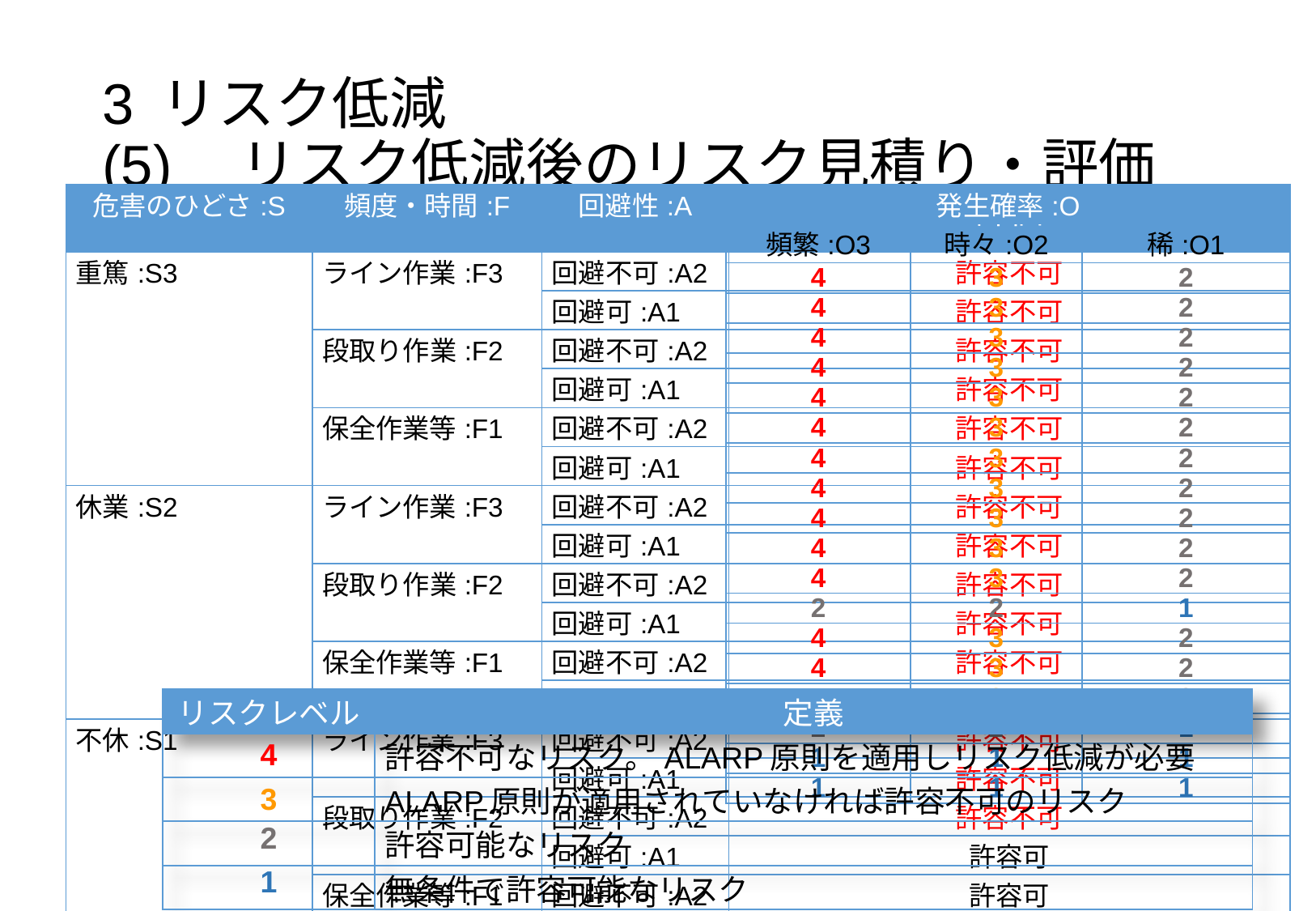

# 3 リスク低減 (5)　リスク低減後のリスク見積り・評価
| 危害のひどさ:S | 頻度・時間:F | 回避性:A | 評価 |
| --- | --- | --- | --- |
| 重篤:S3 | ライン作業:F3 | 回避不可:A2 | 許容不可 |
|  |  | 回避可:A1 | 許容不可 |
|  | 段取り作業:F2 | 回避不可:A2 | 許容不可 |
|  |  | 回避可:A1 | 許容不可 |
|  | 保全作業等:F1 | 回避不可:A2 | 許容不可 |
|  |  | 回避可:A1 | 許容不可 |
| 休業:S2 | ライン作業:F3 | 回避不可:A2 | 許容不可 |
|  |  | 回避可:A1 | 許容不可 |
|  | 段取り作業:F2 | 回避不可:A2 | 許容不可 |
|  |  | 回避可:A1 | 許容不可 |
|  | 保全作業等:F1 | 回避不可:A2 | 許容不可 |
|  |  | 回避可:A1 | 許容可 |
| 不休:S1 | ライン作業:F3 | 回避不可:A2 | 許容不可 |
|  |  | 回避可:A1 | 許容不可 |
|  | 段取り作業:F2 | 回避不可:A2 | 許容不可 |
|  |  | 回避可:A1 | 許容可 |
|  | 保全作業等:F1 | 回避不可:A2 | 許容可 |
|  |  | 回避可:A1 | 許容可 |
| 発生確率:O |  |  |
| --- | --- | --- |
| 頻繁:O3 | 時々:O2 | 稀:O1 |
| 4 | 3 | 2 |
| 4 | 3 | 2 |
| 4 | 3 | 2 |
| 4 | 3 | 2 |
| 4 | 3 | 2 |
| 4 | 3 | 2 |
| 4 | 3 | 2 |
| 4 | 3 | 2 |
| 4 | 3 | 2 |
| 4 | 3 | 2 |
| 4 | 3 | 2 |
| 2 | 2 | 1 |
| 4 | 3 | 2 |
| 4 | 3 | 2 |
| 4 | 3 | 2 |
| 2 | 2 | 1 |
| 1 | 1 | 1 |
| 1 | 1 | 1 |
| リスクレベル | 定義 |
| --- | --- |
| 4 | 許容不可なリスク。ALARP原則を適用しリスク低減が必要 |
| 3 | ALARP原則が適用されていなければ許容不可のリスク |
| 2 | 許容可能なリスク |
| 1 | 無条件で許容可能なリスク |